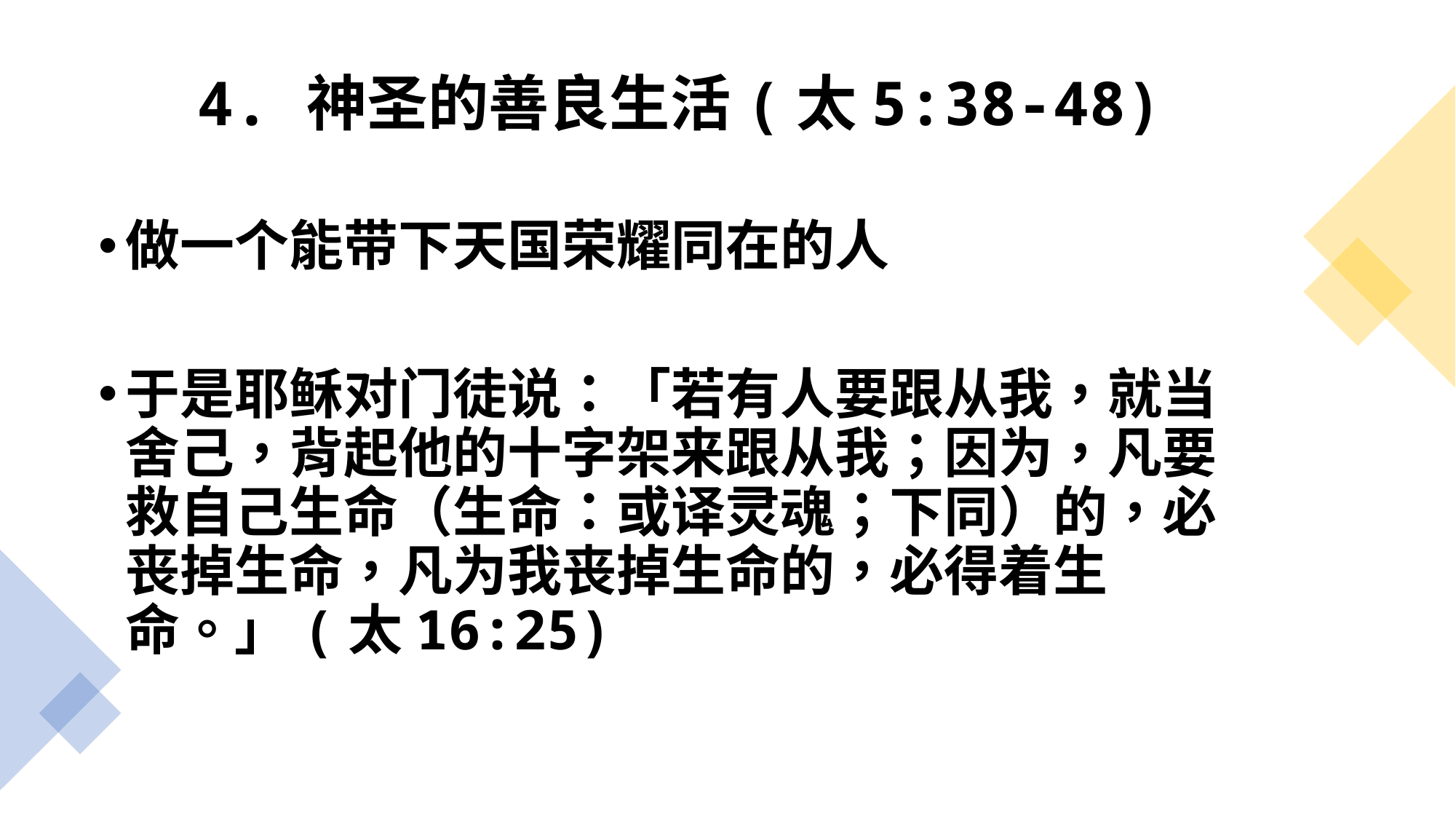

# 4.	神圣的善良生活(太5:38-48)

做一个能带下天国荣耀同在的人

于是耶稣对门徒说：「若有人要跟从我，就当舍己，背起他的十字架来跟从我；因为，凡要救自己生命（生命：或译灵魂；下同）的，必丧掉生命，凡为我丧掉生命的，必得着生命。」(太16:25)